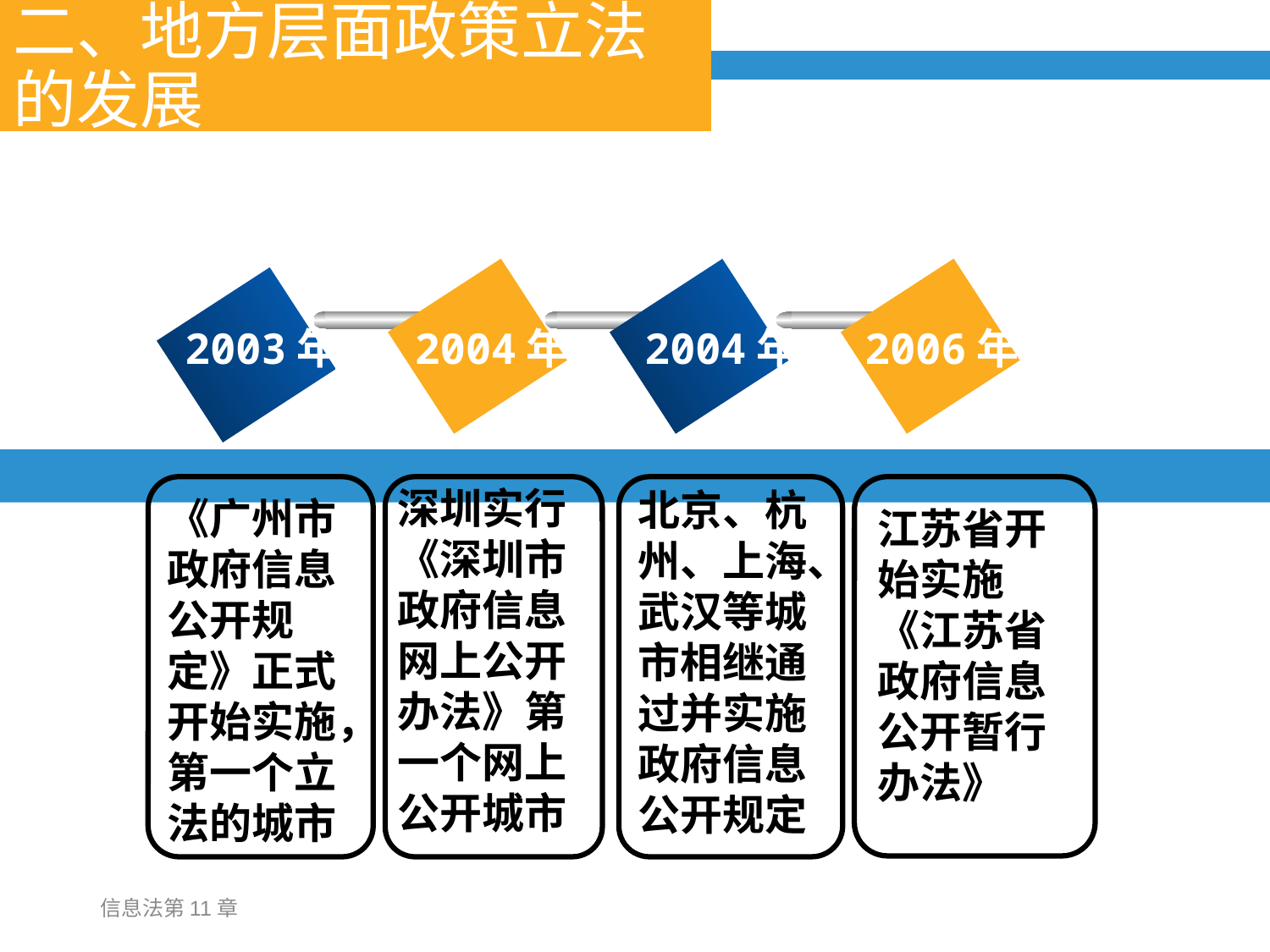

# 二、地方层面政策立法的发展

2003年
2004年
2004年
2006年
深圳实行《深圳市政府信息网上公开办法》第一个网上公开城市

北京、杭州、上海、武汉等城市相继通过并实施政府信息公开规定
《广州市政府信息公开规定》正式开始实施，第一个立法的城市
江苏省开始实施《江苏省政府信息公开暂行办法》
信息法第11章